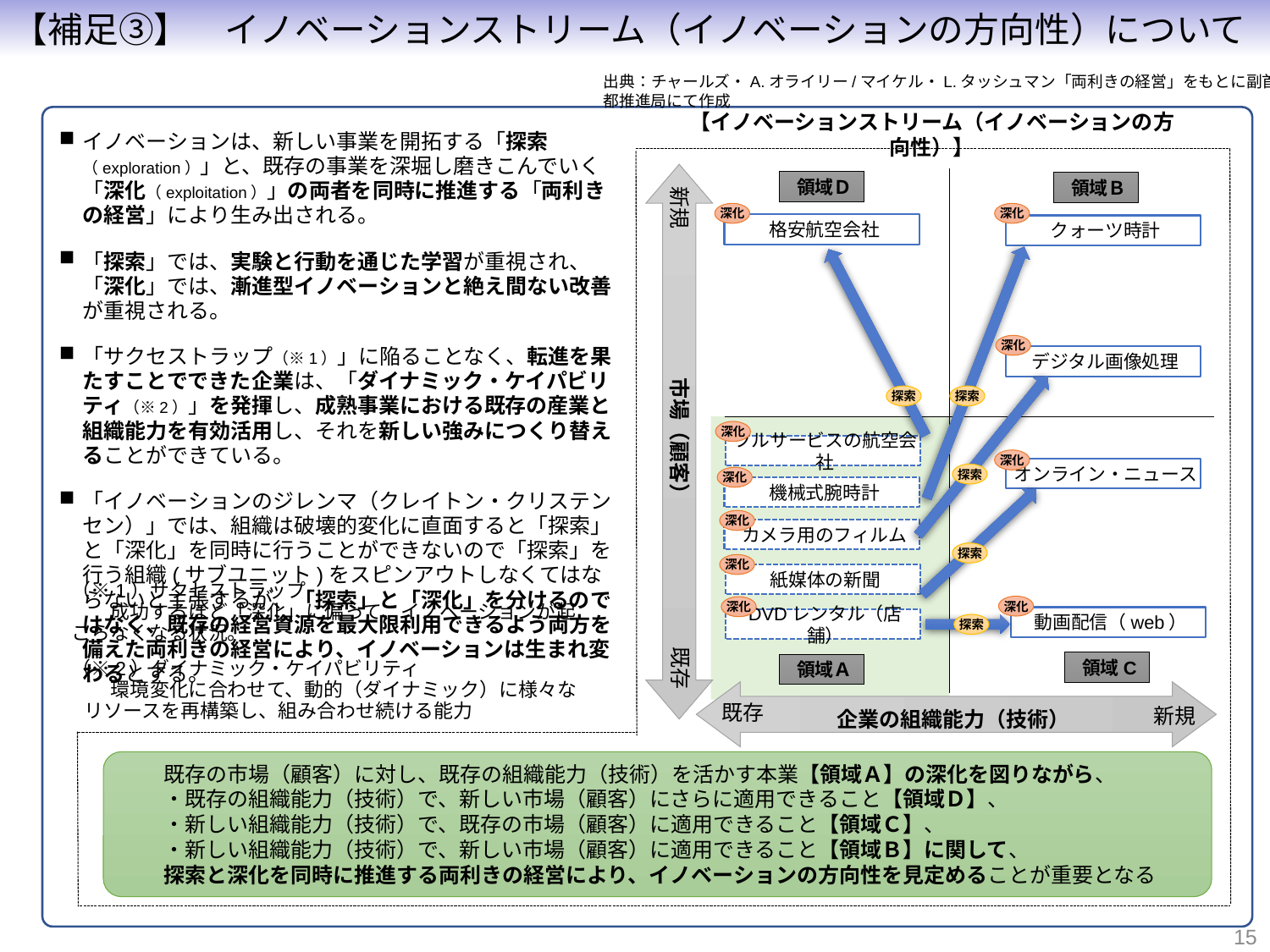

【補足③】　イノベーションストリーム（イノベーションの方向性）について
出典：チャールズ・A.オライリー/マイケル・L.タッシュマン「両利きの経営」をもとに副首都推進局にて作成

【イノベーションストリーム（イノベーションの方向性）】
イノベーションは、新しい事業を開拓する「探索（exploration）」と、既存の事業を深堀し磨きこんでいく「深化（exploitation）」の両者を同時に推進する「両利きの経営」により生み出される。
「探索」では、実験と行動を通じた学習が重視され、「深化」では、漸進型イノベーションと絶え間ない改善が重視される。
「サクセストラップ（※1）」に陥ることなく、転進を果たすことでできた企業は、「ダイナミック・ケイパビリティ（※2）」を発揮し、成熟事業における既存の産業と組織能力を有効活用し、それを新しい強みにつくり替えることができている。
「イノベーションのジレンマ（クレイトン・クリステンセン）」では、組織は破壊的変化に直面すると「探索」と「深化」を同時に行うことができないので「探索」を行う組織(サブユニット)をスピンアウトしなくてはならないと主張するが、「探索」と「深化」を分けるのではなく、既存の経営資源を最大限利用できるよう両方を備えた両利きの経営により、イノベーションは生まれ変わるとする。
市場（顧客）
領域Ｄ
領域Ｂ
新規
深化
深化
格安航空会社
クォーツ時計

深化
デジタル画像処理

探索
探索

深化
フルサービスの航空会社

深化
企業の組織能力（技術）
オンライン・ニュース
探索
深化
機械式腕時計
深化
カメラ用のフィルム

探索
深化
紙媒体の新聞
（※1）サクセストラップ
　　成功するほど「深化」に偏って、イノベーションが起こらなくなる状況。
（※2）ダイナミック・ケイパビリティ
　　環境変化に合わせて、動的（ダイナミック）に様々なリソースを再構築し、組み合わせ続ける能力
深化
深化
動画配信（web）
DVDレンタル（店舗）

探索
既存
領域C
領域Ａ
既存
新規
既存の市場（顧客）に対し、既存の組織能力（技術）を活かす本業【領域Ａ】の深化を図りながら、
・既存の組織能力（技術）で、新しい市場（顧客）にさらに適用できること【領域Ｄ】、
・新しい組織能力（技術）で、既存の市場（顧客）に適用できること【領域Ｃ】、
・新しい組織能力（技術）で、新しい市場（顧客）に適用できること【領域Ｂ】に関して、
探索と深化を同時に推進する両利きの経営により、イノベーションの方向性を見定めることが重要となる
15